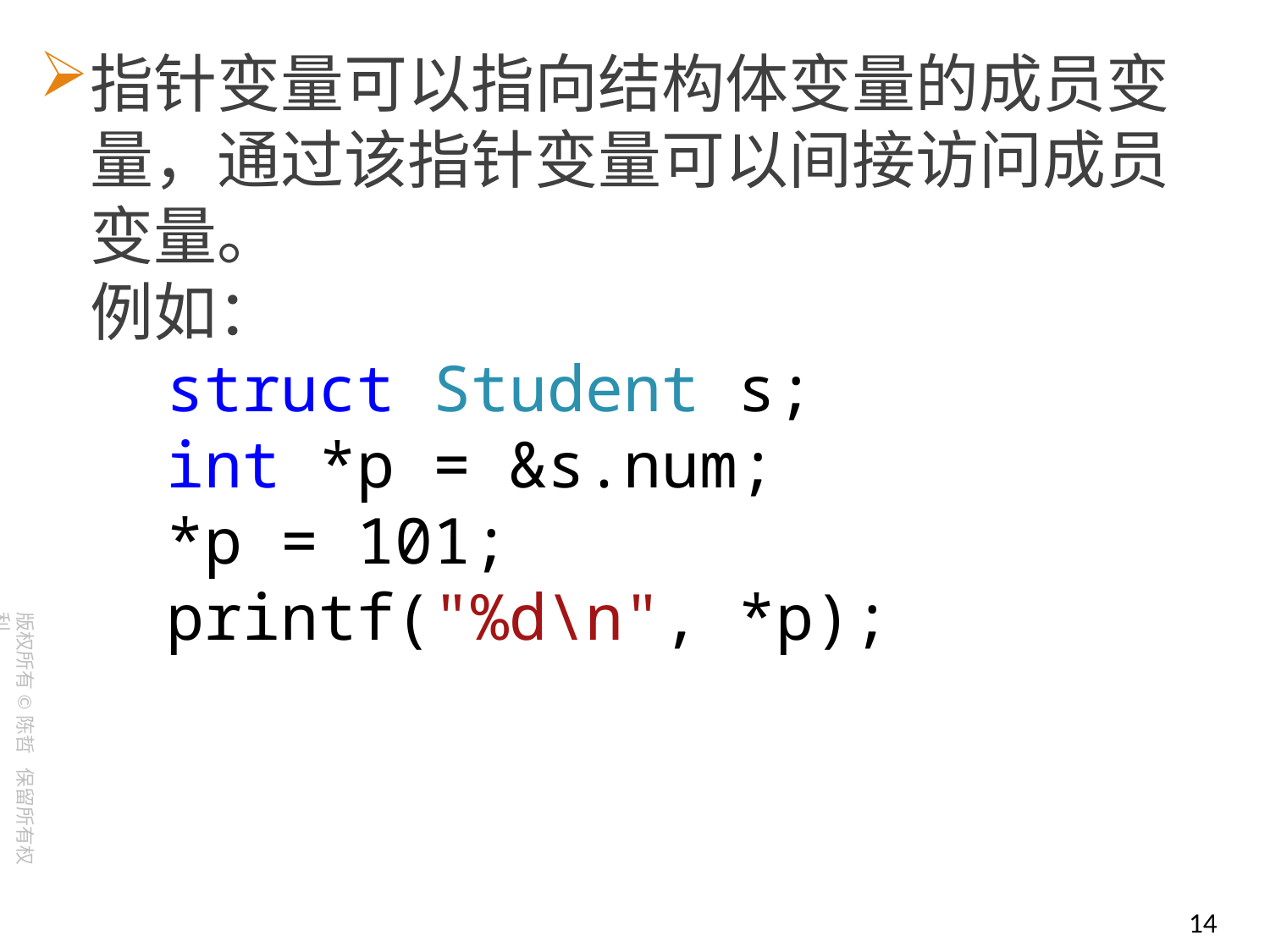

指针变量可以指向结构体变量的成员变量，通过该指针变量可以间接访问成员变量。
例如：
  struct Student s;
  int *p = &s.num;
  *p = 101;
  printf("%d\n", *p);
14